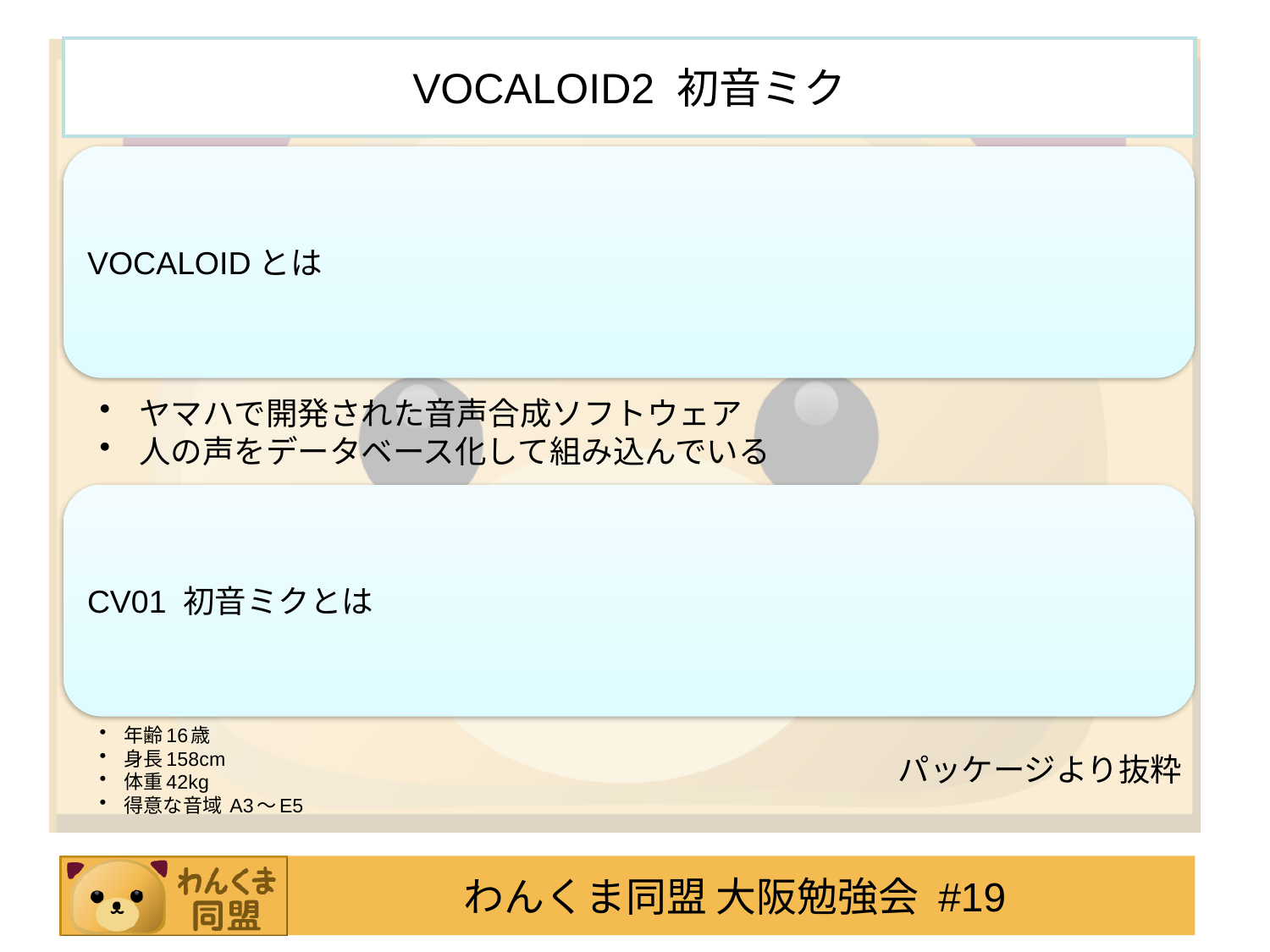

# VOCALOID2 初音ミク
VOCALOIDとは
ヤマハで開発された音声合成ソフトウェア
人の声をデータベース化して組み込んでいる
CV01 初音ミクとは
年齢16歳
身長158cm
体重42kg
得意な音域 A3～E5
パッケージより抜粋